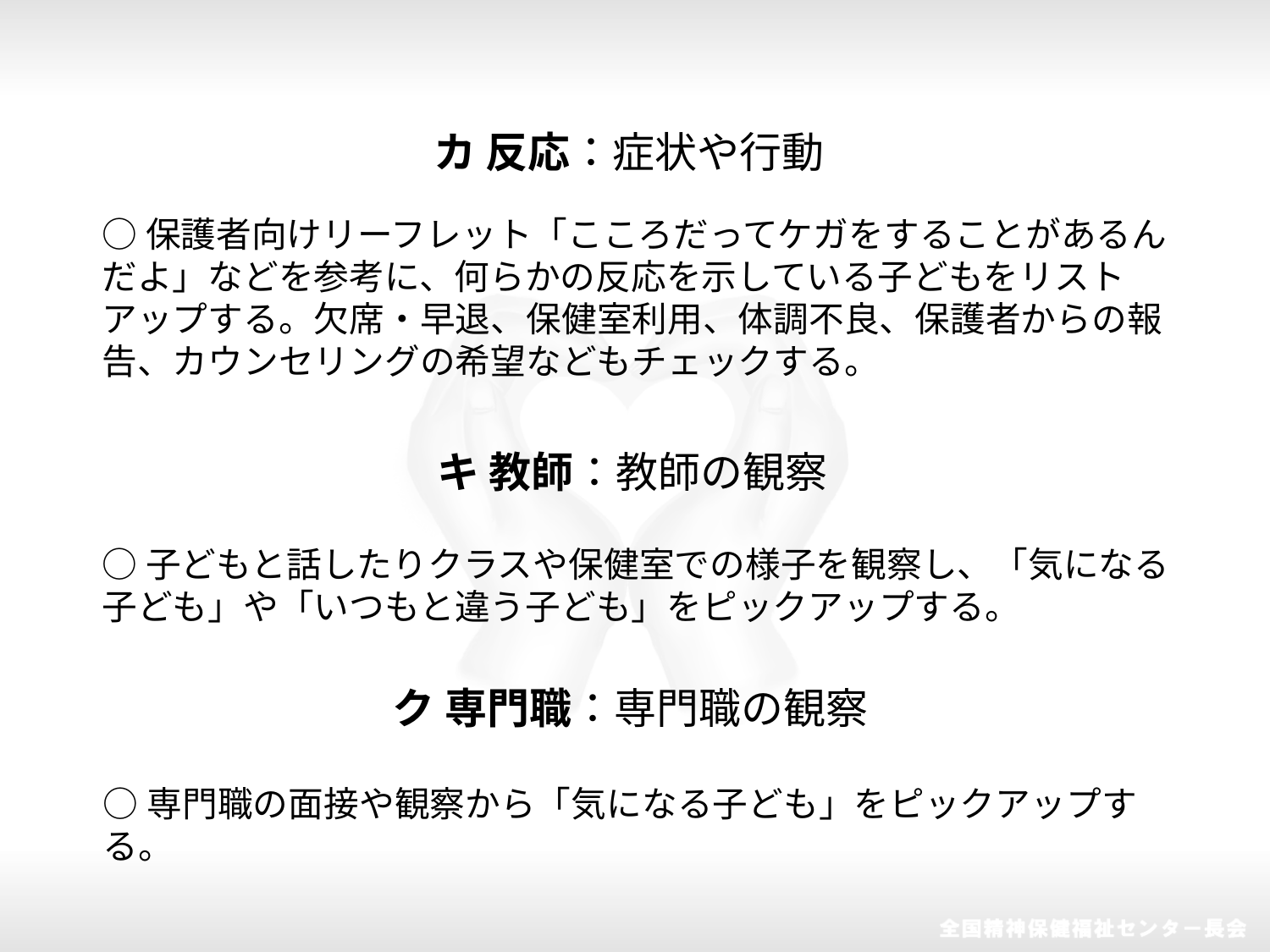

カ 反応：症状や行動
○保護者向けリーフレット「こころだってケガをすることがあるんだよ」などを参考に、何らかの反応を示している子どもをリストアップする。欠席・早退、保健室利用、体調不良、保護者からの報告、カウンセリングの希望などもチェックする。
キ 教師：教師の観察
○子どもと話したりクラスや保健室での様子を観察し、「気になる子ども」や「いつもと違う子ども」をピックアップする。
ク 専門職：専門職の観察
○専門職の面接や観察から「気になる子ども」をピックアップする。